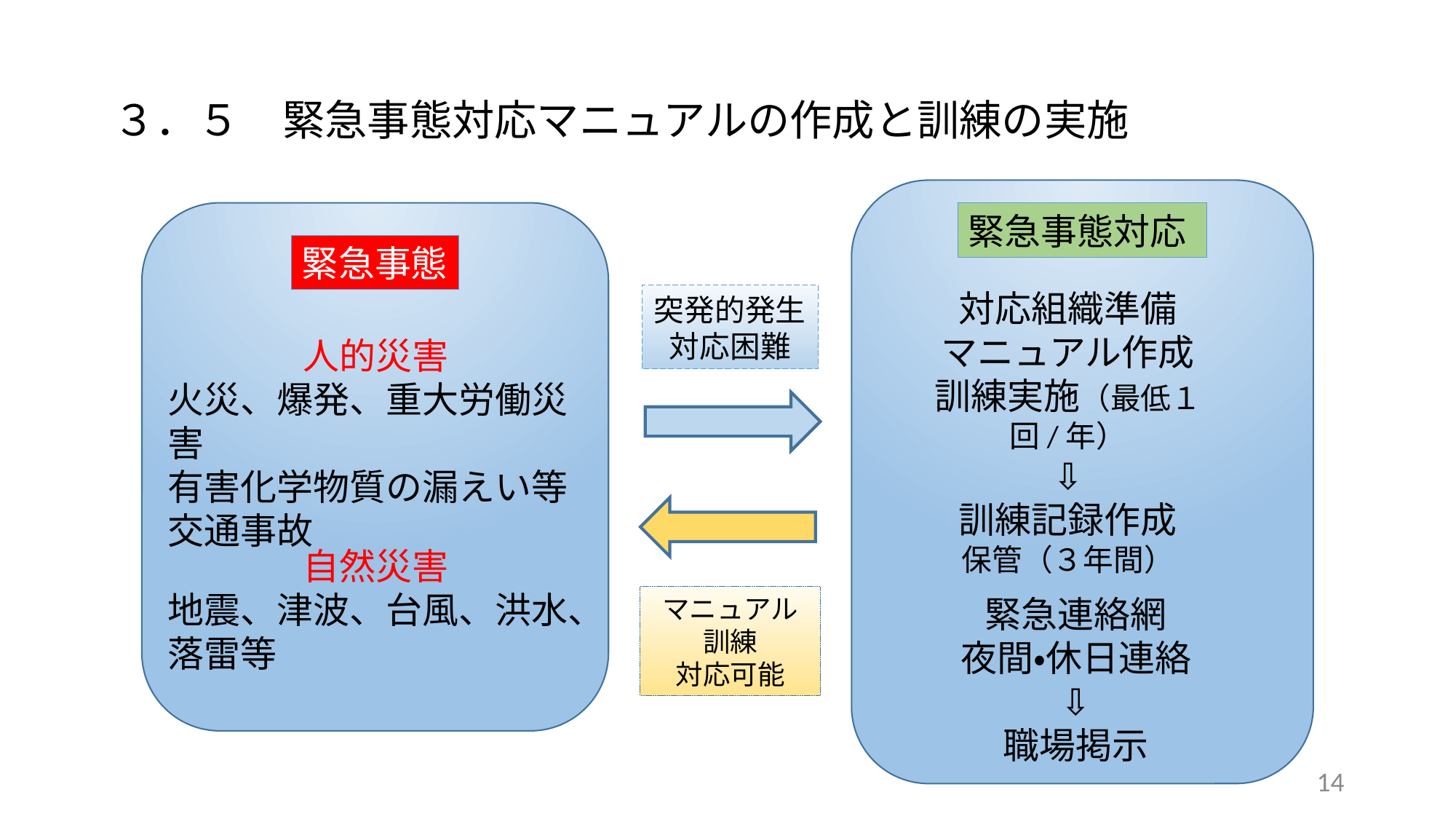

３．５　緊急事態対応マニュアルの作成と訓練の実施

緊急事態対応
対応組織準備
マニュアル作成
訓練実施（最低１回/年）
⇩
訓練記録作成
保管（３年間）
緊急連絡網
夜間・休日連絡
⇩
職場掲示

緊急事態
人的災害
火災、爆発、重大労働災害
有害化学物質の漏えい等
交通事故
自然災害
地震、津波、台風、洪水、
落雷等
突発的発生
対応困難

マニュアル
訓練
対応可能
14